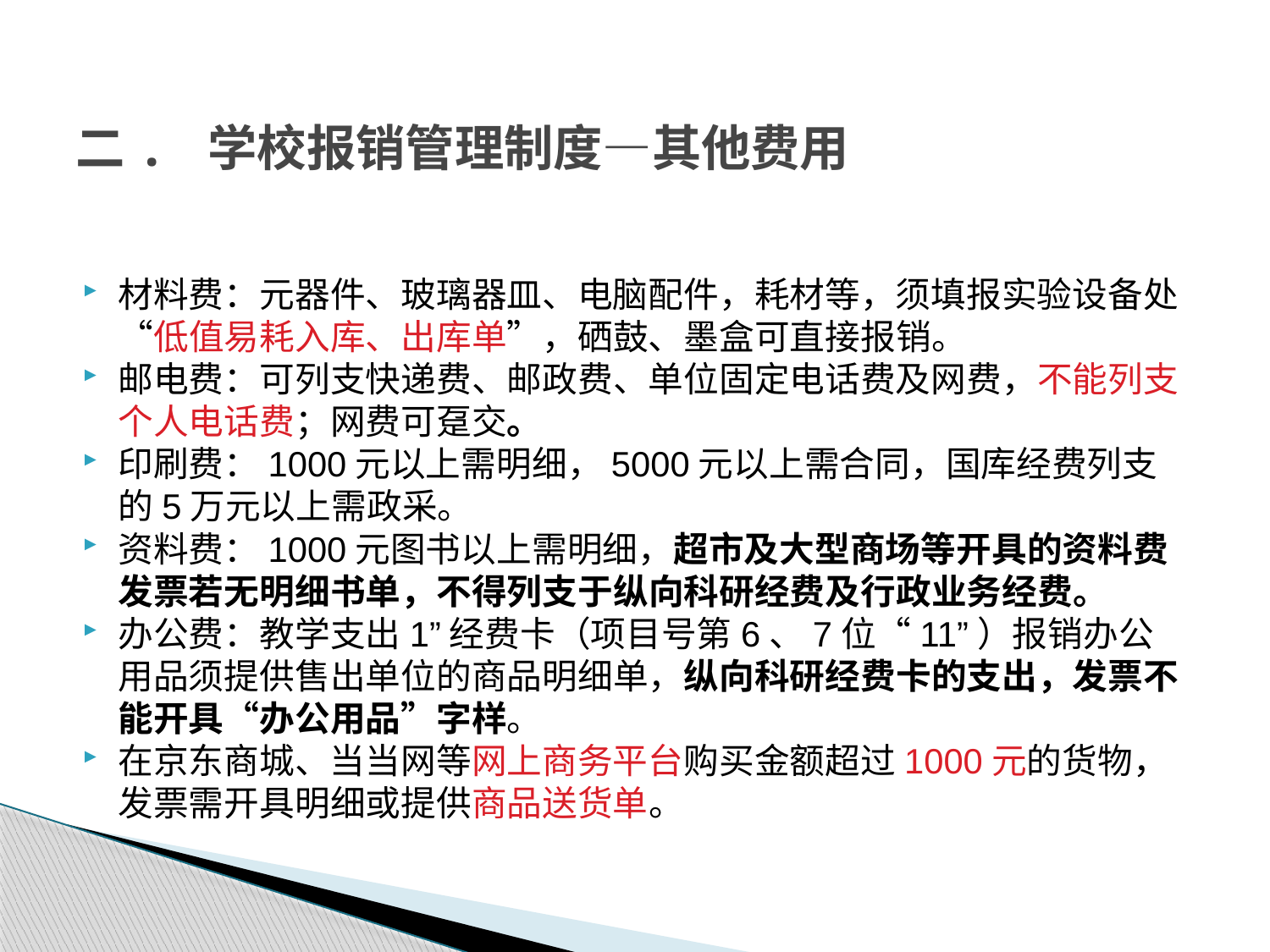

# 二. 学校报销管理制度—其他费用
材料费：元器件、玻璃器皿、电脑配件，耗材等，须填报实验设备处“低值易耗入库、出库单”，硒鼓、墨盒可直接报销。
邮电费：可列支快递费、邮政费、单位固定电话费及网费，不能列支个人电话费；网费可趸交。
印刷费：1000元以上需明细，5000元以上需合同，国库经费列支的5万元以上需政采。
资料费：1000元图书以上需明细，超市及大型商场等开具的资料费发票若无明细书单，不得列支于纵向科研经费及行政业务经费。
办公费：教学支出1”经费卡（项目号第6、7位“11”）报销办公用品须提供售出单位的商品明细单，纵向科研经费卡的支出，发票不能开具“办公用品”字样。
在京东商城、当当网等网上商务平台购买金额超过1000元的货物，发票需开具明细或提供商品送货单。